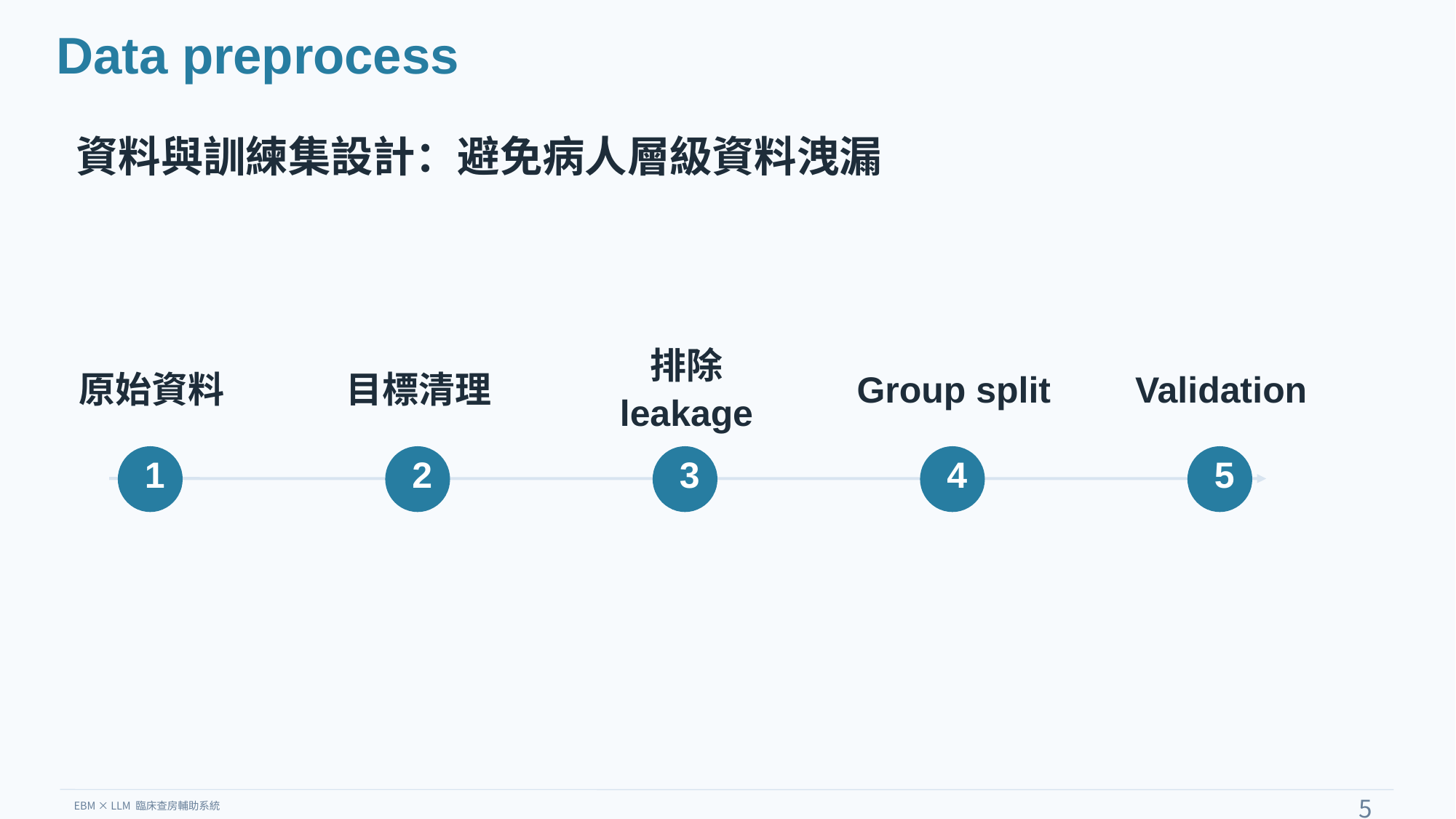

Data preprocess
資料與訓練集設計：避免病人層級資料洩漏
Group split
原始資料
目標清理
排除 leakage
Validation

1
2
3
4
5

5